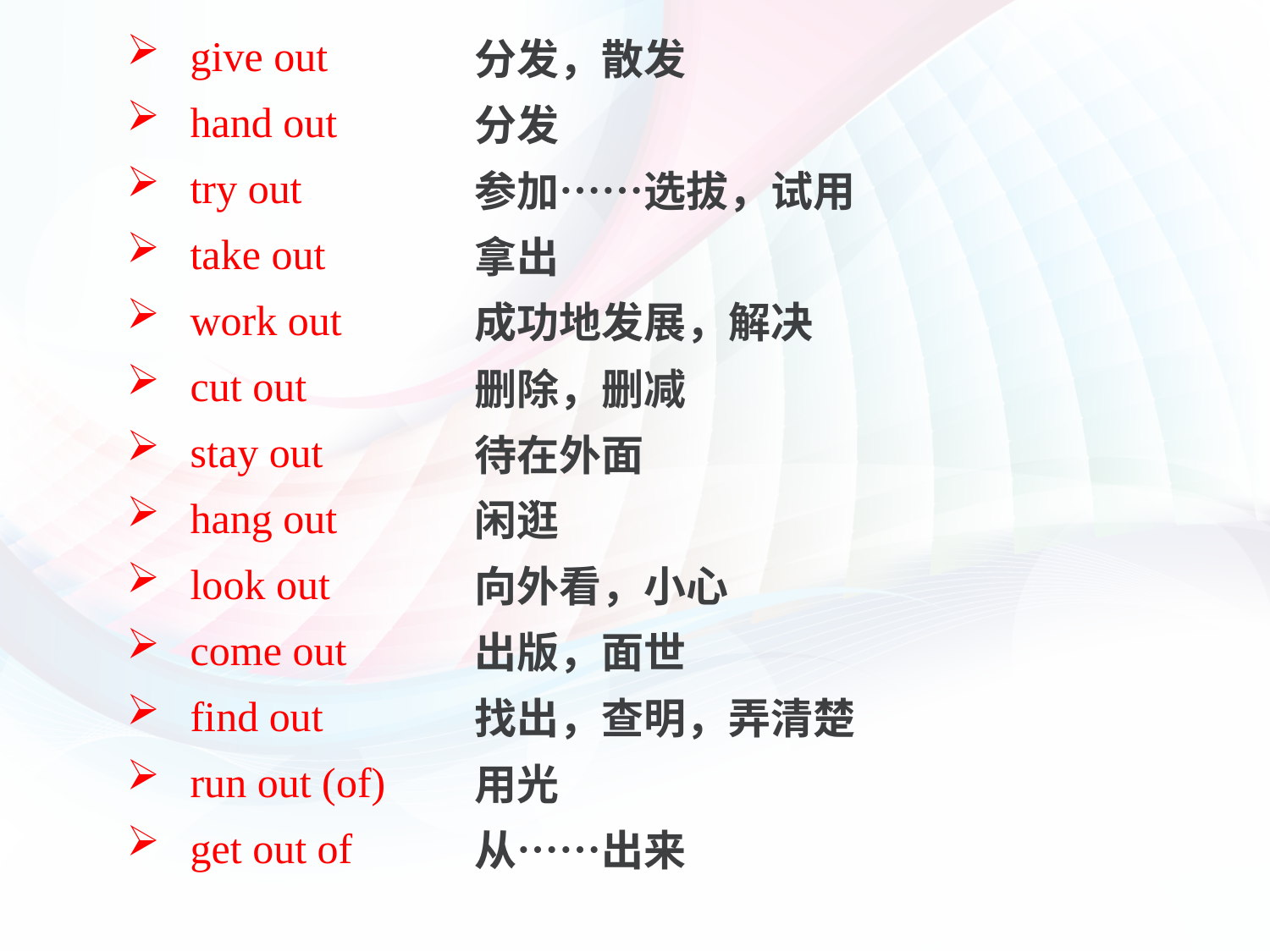

give out
hand out
try out
take out
work out
cut out
stay out
hang out
look out
come out
find out
run out (of)
get out of

分发，散发
分发
参加……选拔，试用
拿出
成功地发展，解决
删除，删减
待在外面
闲逛
向外看，小心
出版，面世
找出，查明，弄清楚
用光
从……出来